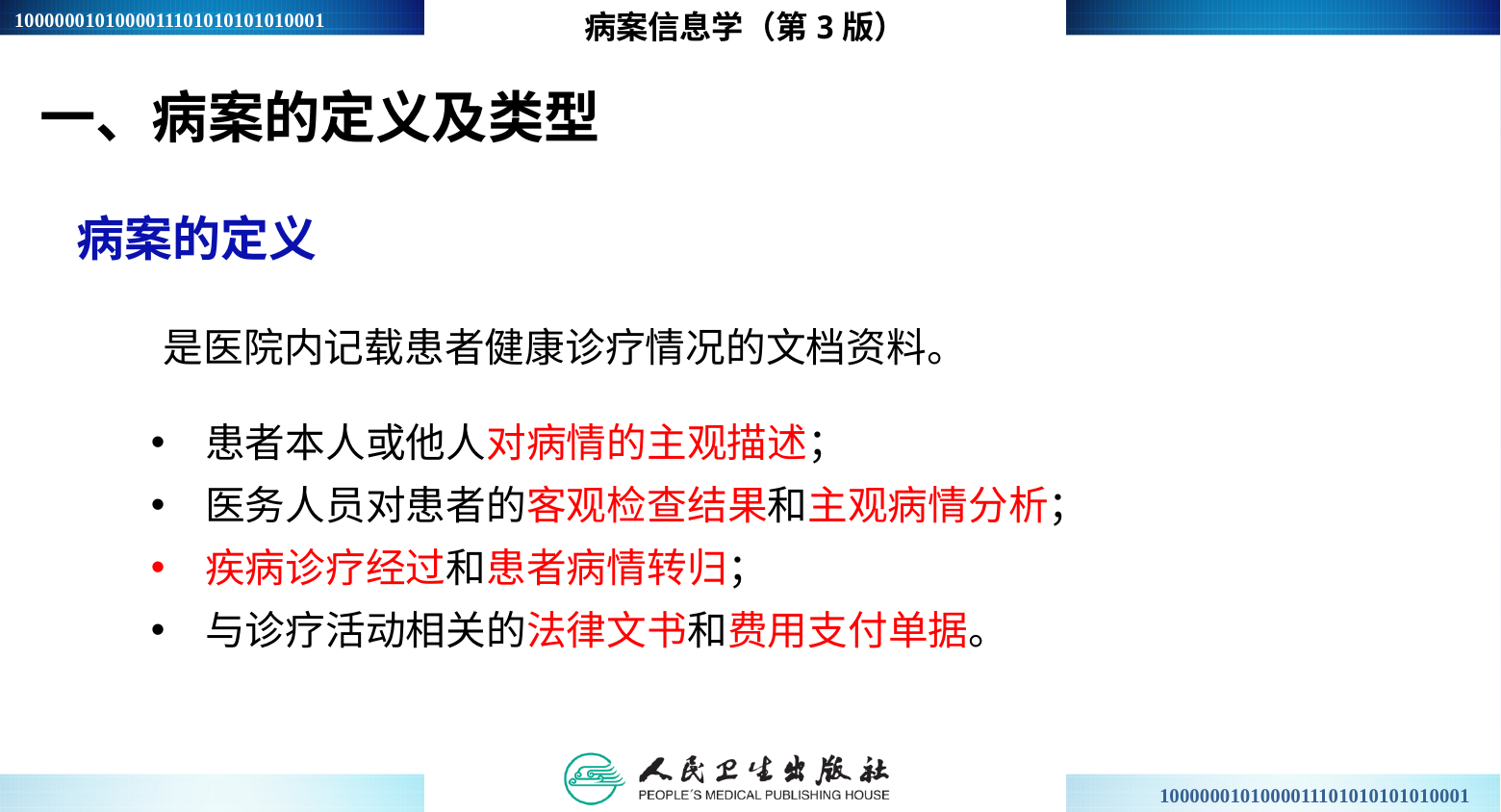

病案信息学（第3版）
一、病案的定义及类型
病案的定义
是医院内记载患者健康诊疗情况的文档资料。
患者本人或他人对病情的主观描述；
医务人员对患者的客观检查结果和主观病情分析；
疾病诊疗经过和患者病情转归；
与诊疗活动相关的法律文书和费用支付单据。